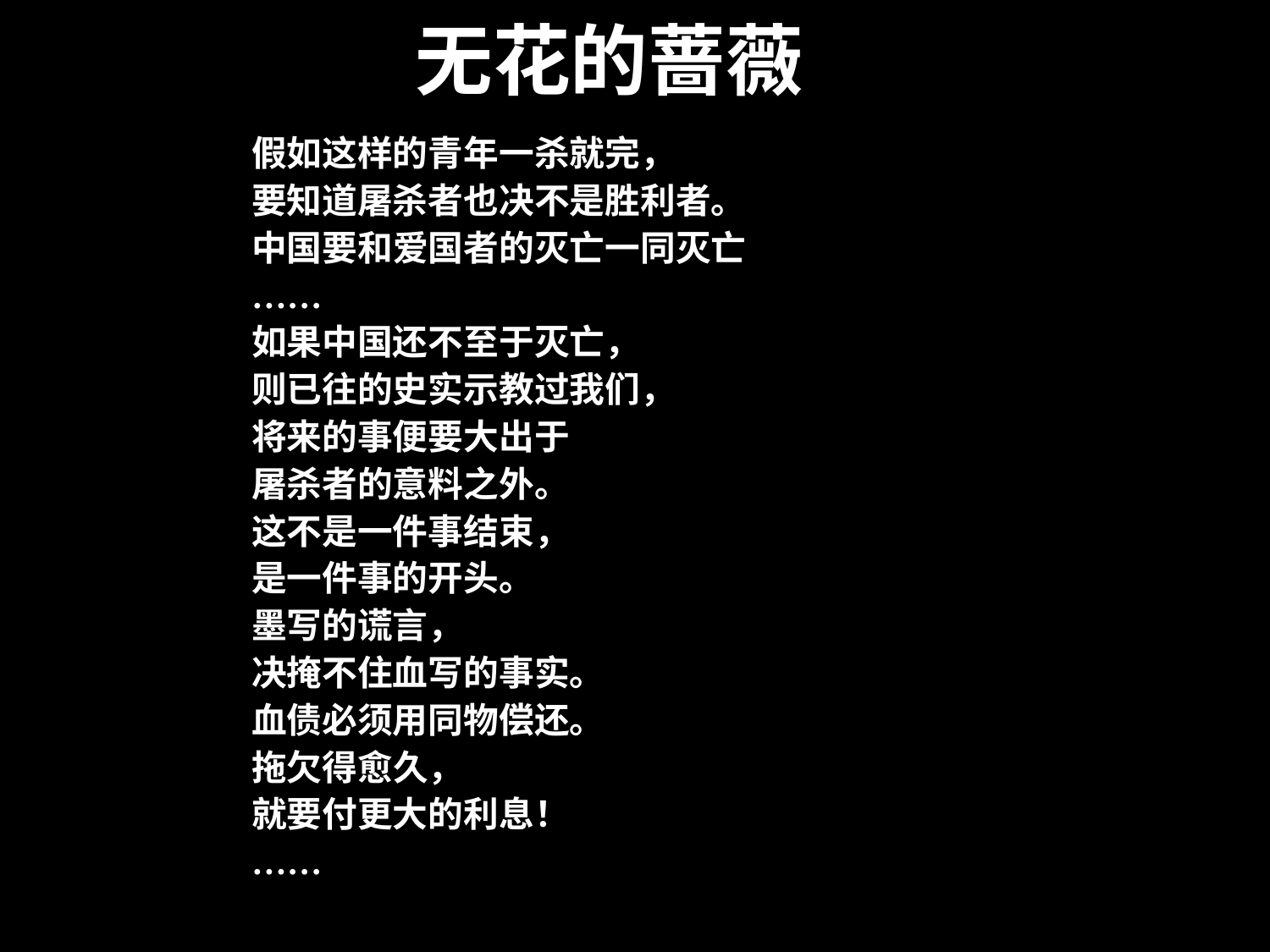

无花的蔷薇
假如这样的青年一杀就完，
要知道屠杀者也决不是胜利者。
中国要和爱国者的灭亡一同灭亡
……
如果中国还不至于灭亡，
则已往的史实示教过我们，
将来的事便要大出于
屠杀者的意料之外。
这不是一件事结束，
是一件事的开头。
墨写的谎言，
决掩不住血写的事实。
血债必须用同物偿还。
拖欠得愈久，
就要付更大的利息！
……